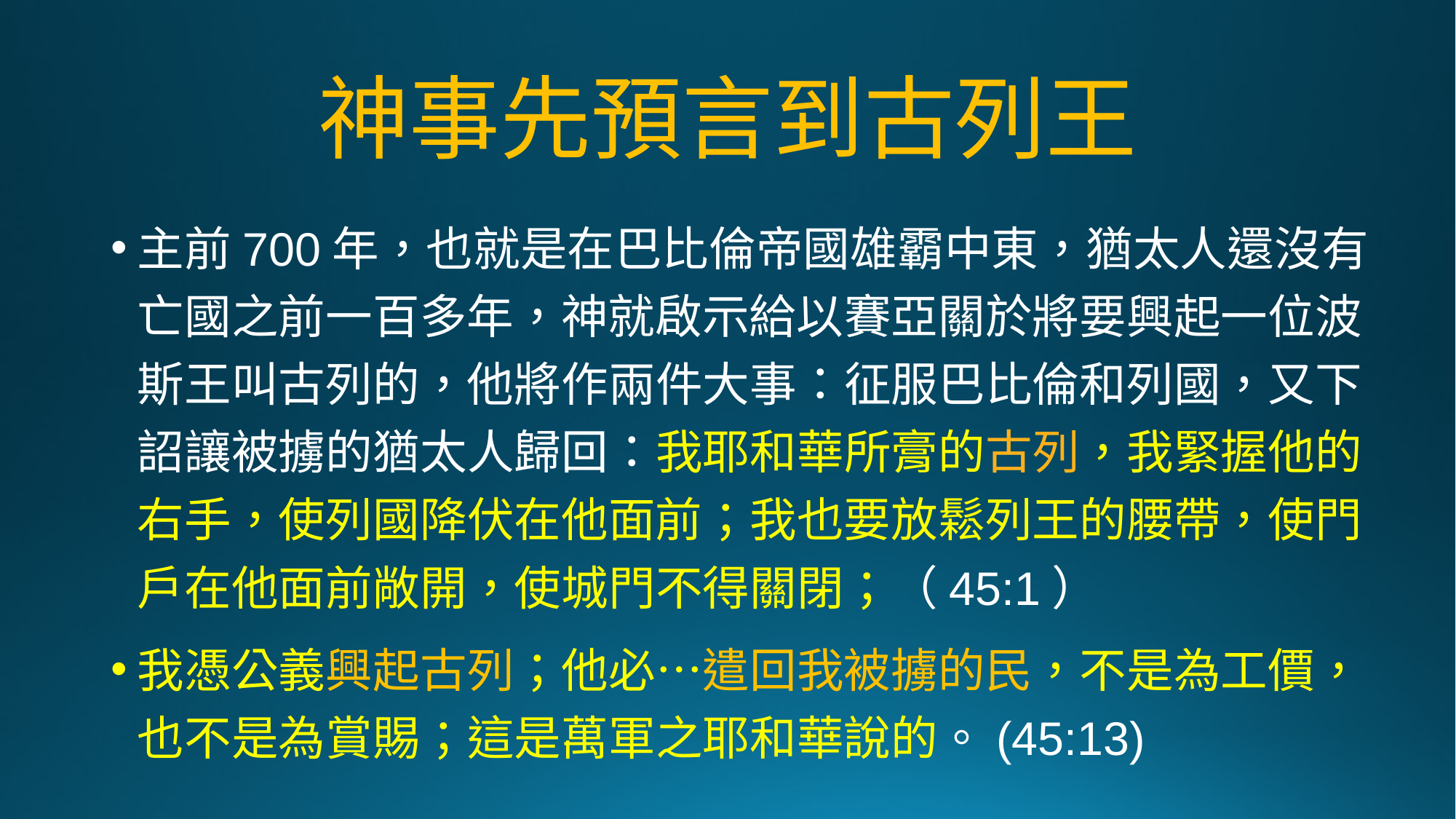

# 神事先預言到古列王
主前700年，也就是在巴比倫帝國雄霸中東，猶太人還沒有亡國之前一百多年，神就啟示給以賽亞關於將要興起一位波斯王叫古列的，他將作兩件大事：征服巴比倫和列國，又下詔讓被擄的猶太人歸回：我耶和華所膏的古列，我緊握他的右手，使列國降伏在他面前；我也要放鬆列王的腰帶，使門戶在他面前敞開，使城門不得關閉；（45:1）
我憑公義興起古列；他必…遣回我被擄的民，不是為工價，也不是為賞賜；這是萬軍之耶和華說的。(45:13)